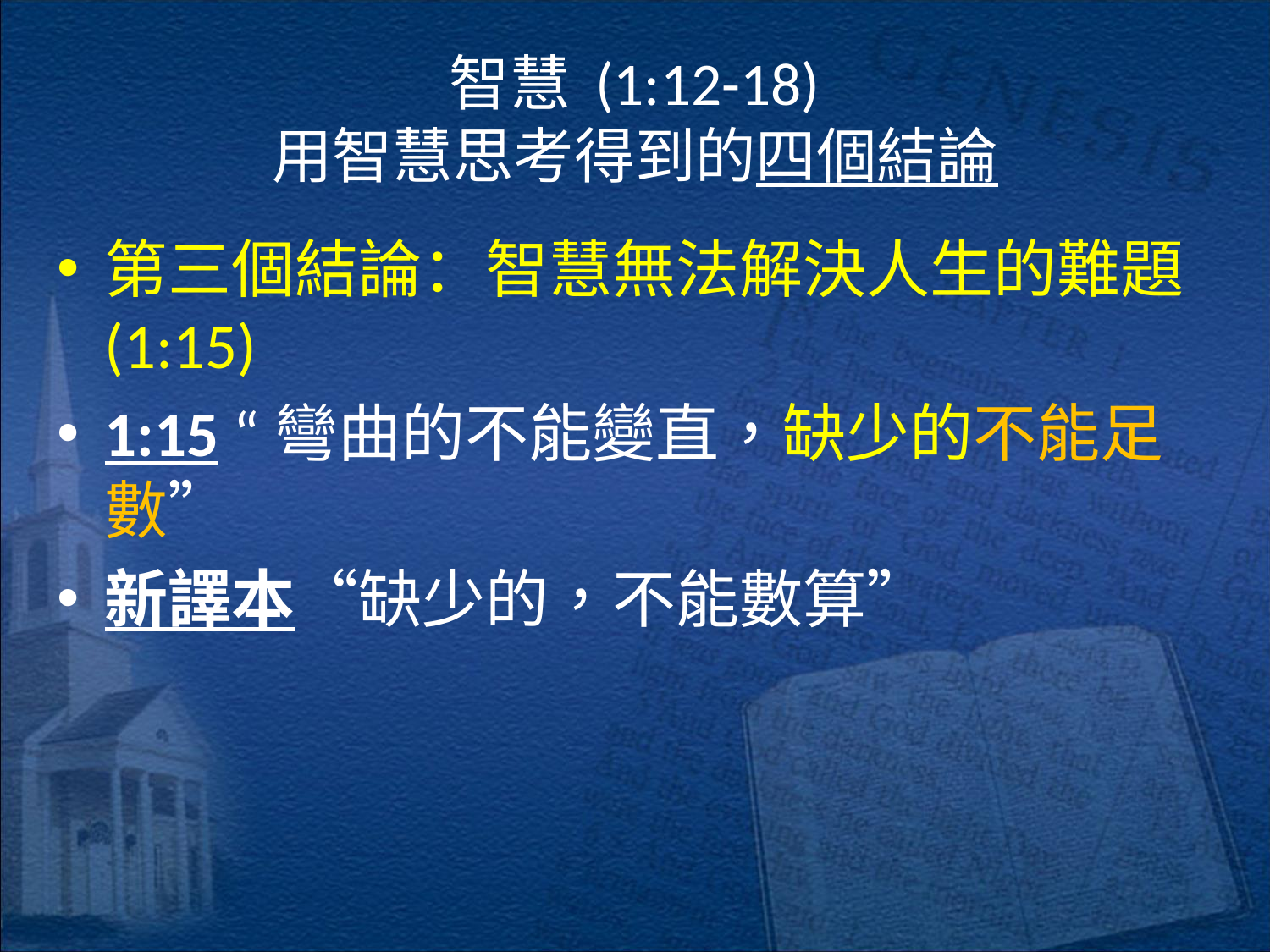

# 智慧 (1:12-18) 用智慧思考得到的四個結論
第三個結論：智慧無法解決人生的難題 (1:15)
1:15 “彎曲的不能變直，缺少的不能足數”
新譯本“缺少的，不能數算”